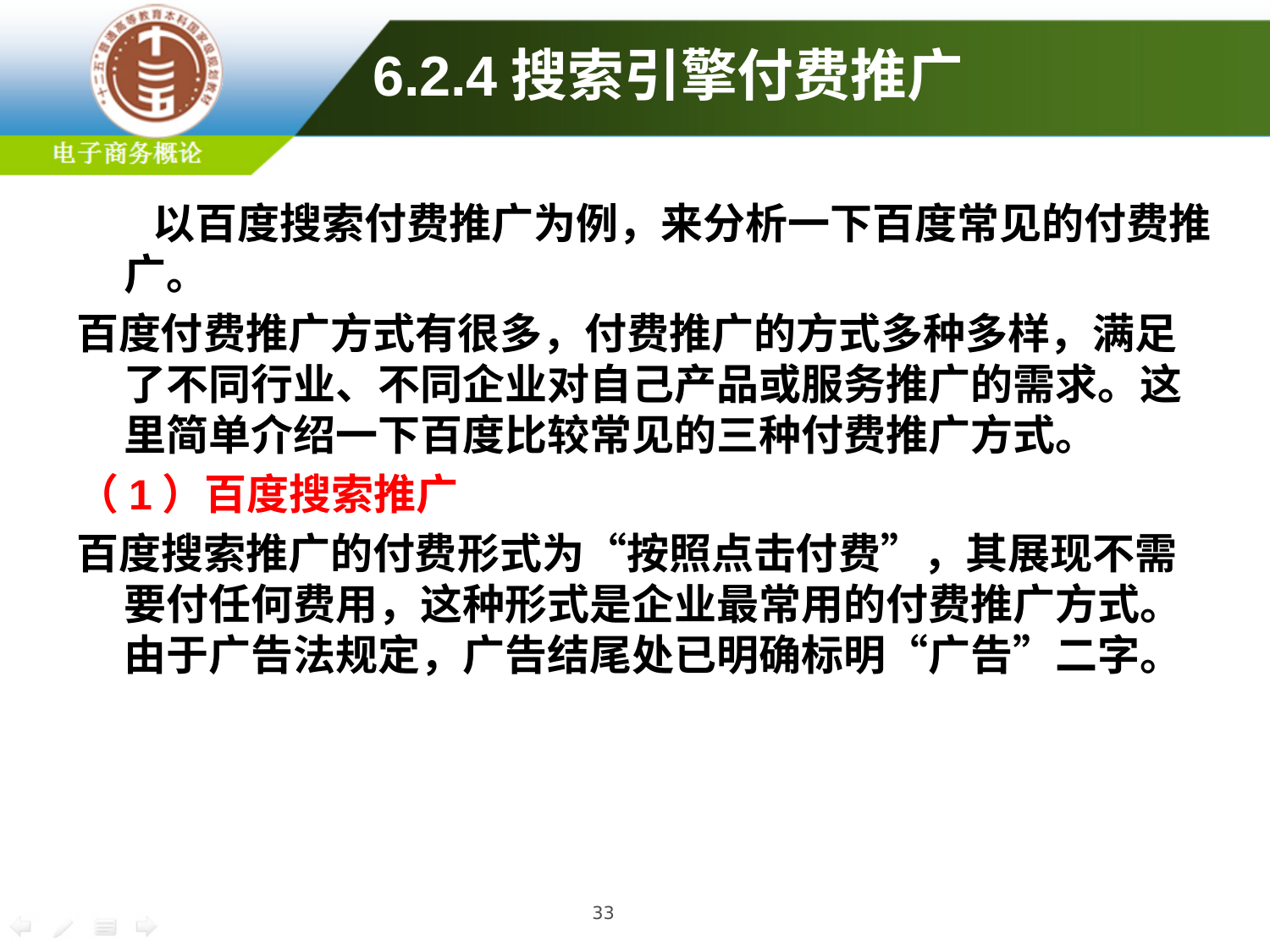

# 6.2.4搜索引擎付费推广
       以百度搜索付费推广为例，来分析一下百度常见的付费推广。
百度付费推广方式有很多，付费推广的方式多种多样，满足了不同行业、不同企业对自己产品或服务推广的需求。这里简单介绍一下百度比较常见的三种付费推广方式。
（1）百度搜索推广
百度搜索推广的付费形式为“按照点击付费”，其展现不需要付任何费用，这种形式是企业最常用的付费推广方式。由于广告法规定，广告结尾处已明确标明“广告”二字。
33